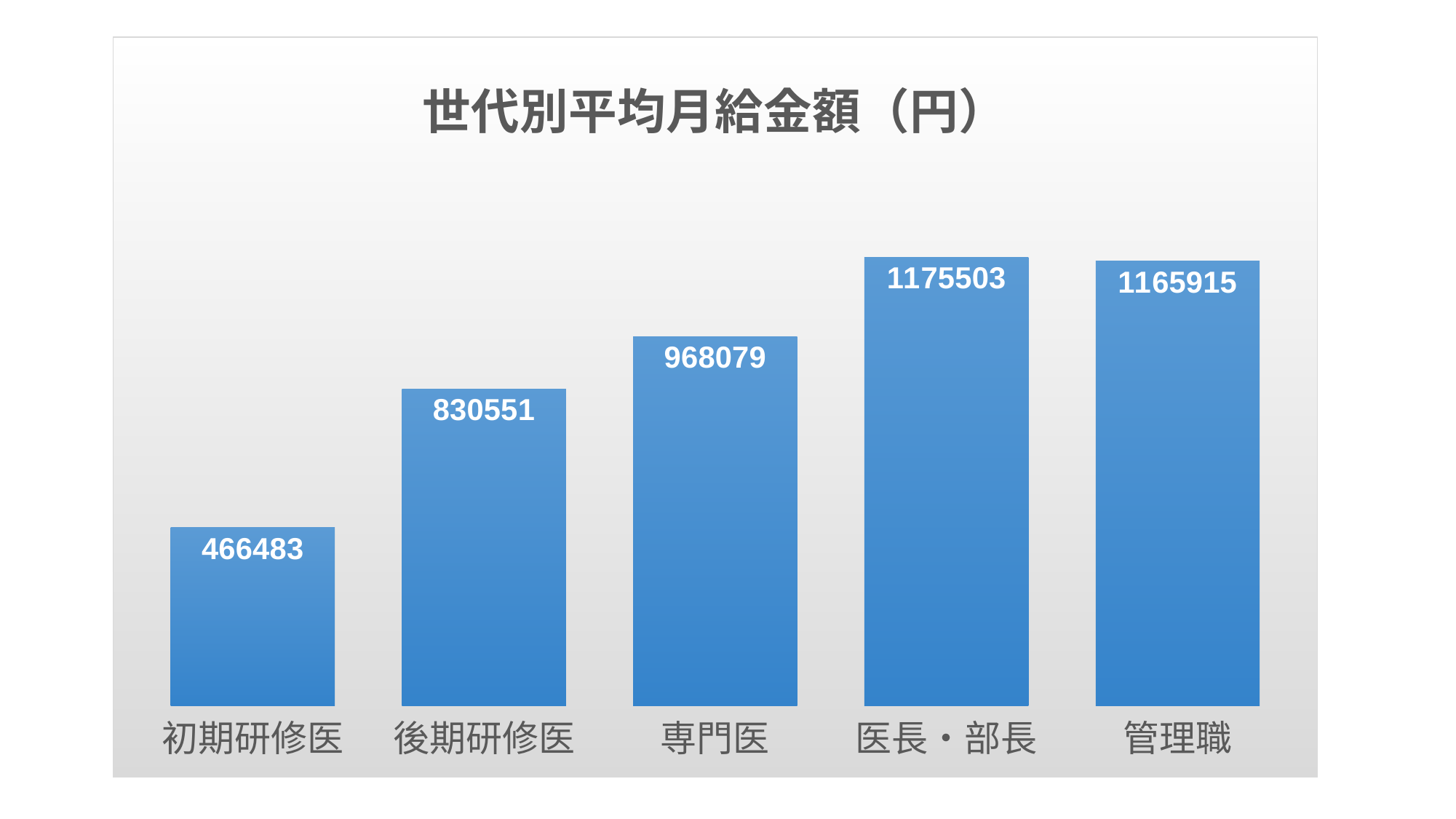

### Chart: 世代別平均月給金額（円）

| Category | 平均額 |
|---|---|
| 初期研修医 | 466483.0 |
| 後期研修医 | 830551.0 |
| 専門医 | 968079.0 |
| 医長・部長 | 1175503.0 |
| 管理職 | 1165915.0 |